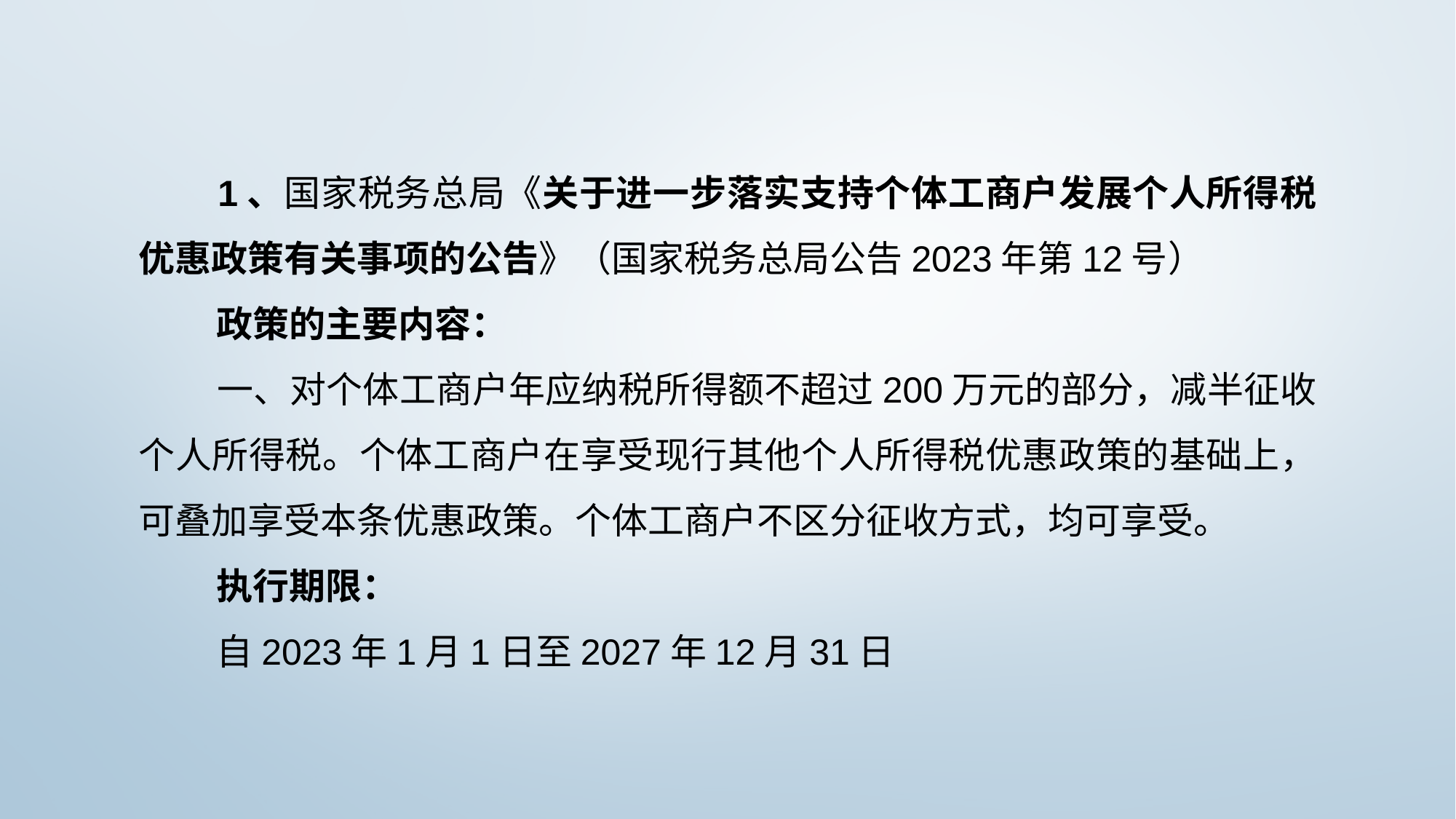

1、国家税务总局《关于进一步落实支持个体工商户发展个人所得税优惠政策有关事项的公告》（国家税务总局公告2023年第12号）
    政策的主要内容：
    一、对个体工商户年应纳税所得额不超过200万元的部分，减半征收个人所得税。个体工商户在享受现行其他个人所得税优惠政策的基础上，可叠加享受本条优惠政策。个体工商户不区分征收方式，均可享受。
    执行期限：
    自2023年1月1日至2027年12月31日